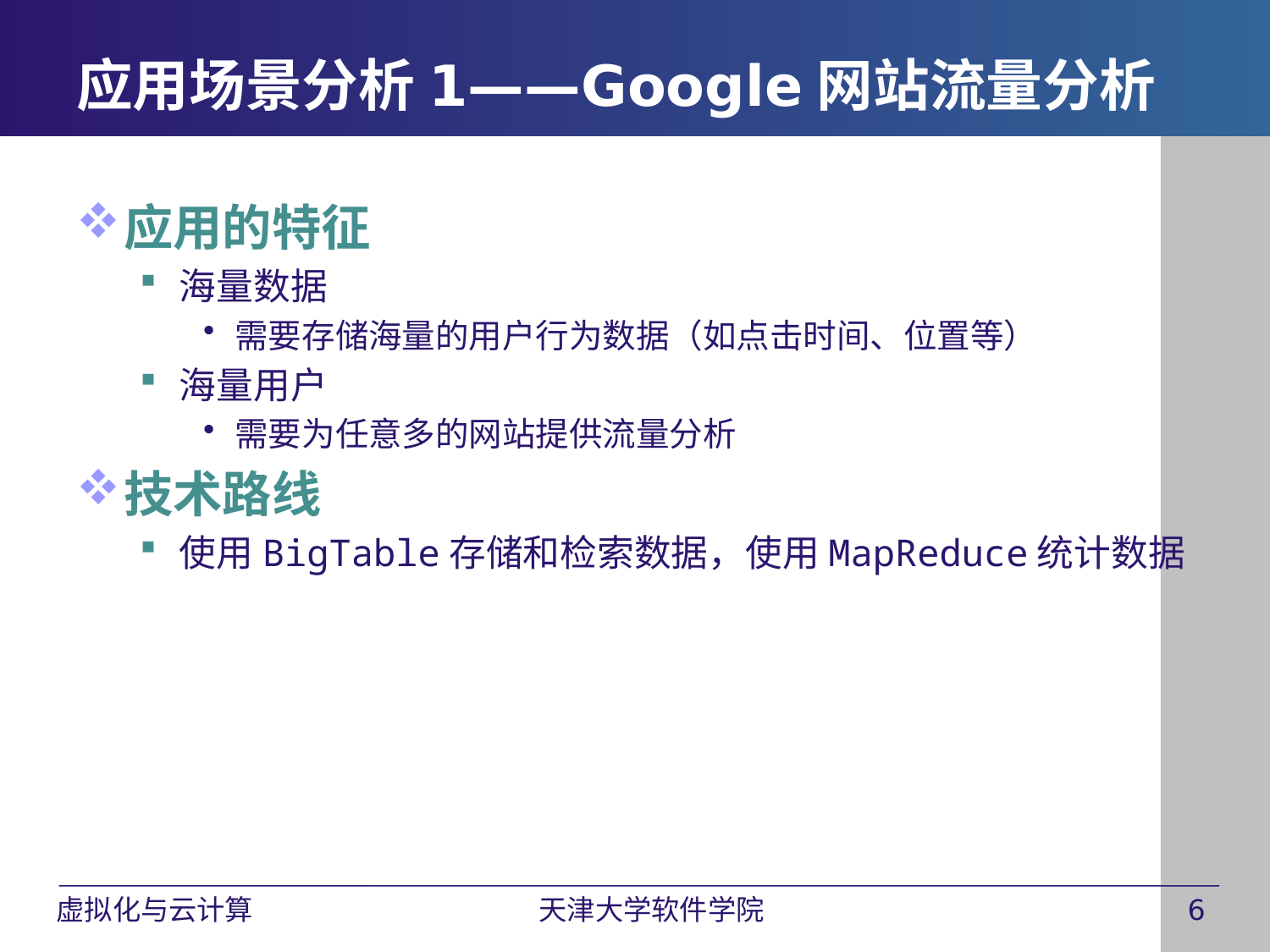

应用的特征
海量数据
需要存储海量的用户行为数据（如点击时间、位置等）
海量用户
需要为任意多的网站提供流量分析
技术路线
使用BigTable存储和检索数据，使用MapReduce统计数据

应用场景分析1——Google网站流量分析